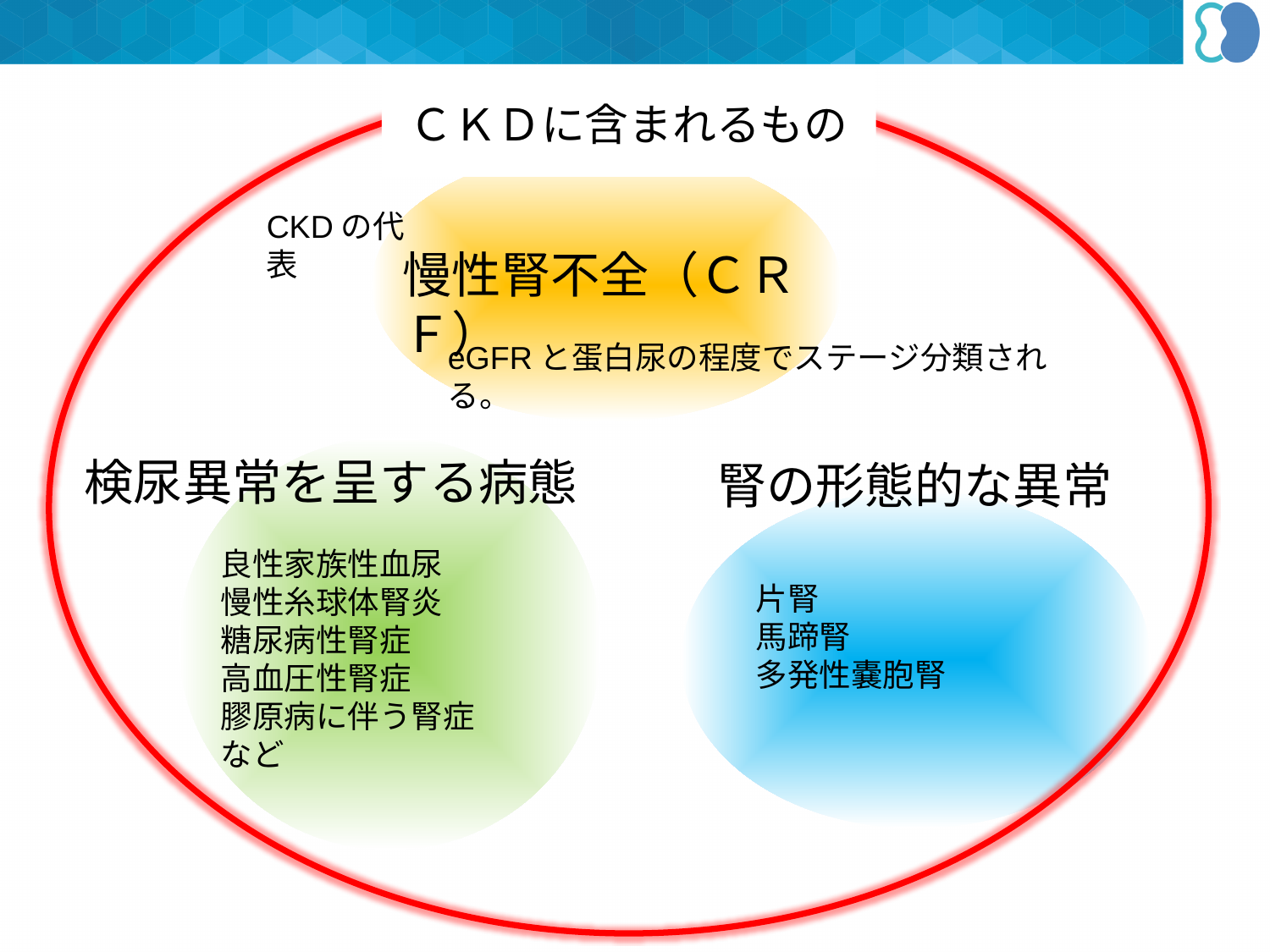

# ＣＫＤに含まれるもの

CKDの代表
慢性腎不全（ＣＲＦ）
eGFRと蛋白尿の程度でステージ分類される。

検尿異常を呈する病態
腎の形態的な異常

良性家族性血尿
慢性糸球体腎炎
糖尿病性腎症
高血圧性腎症
膠原病に伴う腎症
など
片腎
馬蹄腎
多発性嚢胞腎